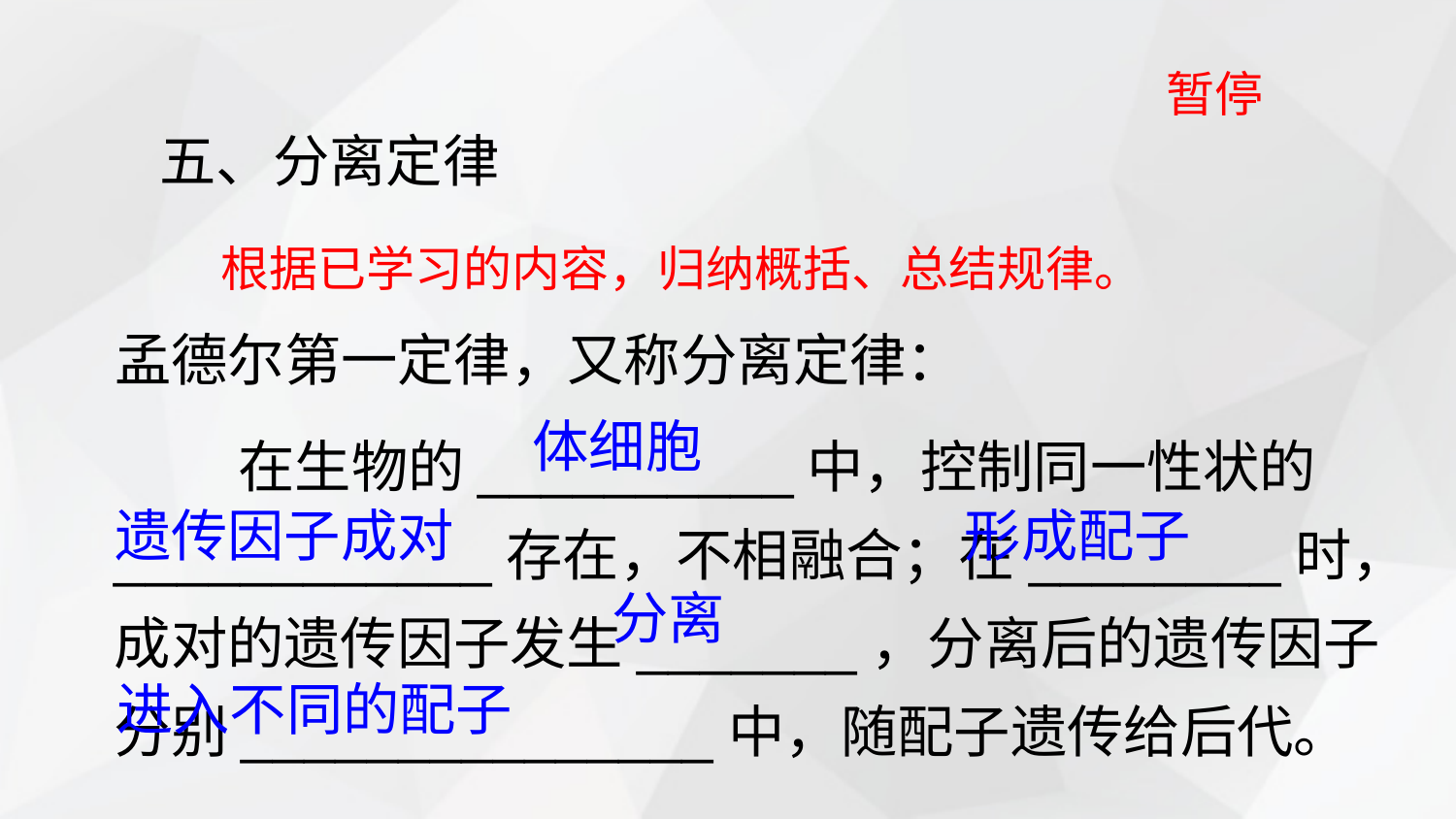

暂停
五、分离定律
根据已学习的内容，归纳概括、总结规律。
孟德尔第一定律，又称分离定律：
   在生物的__________中，控制同一性状的____________存在，不相融合；在________时，成对的遗传因子发生_______，分离后的遗传因子分别_______________中，随配子遗传给后代。
体细胞
遗传因子成对
形成配子
分离
进入不同的配子